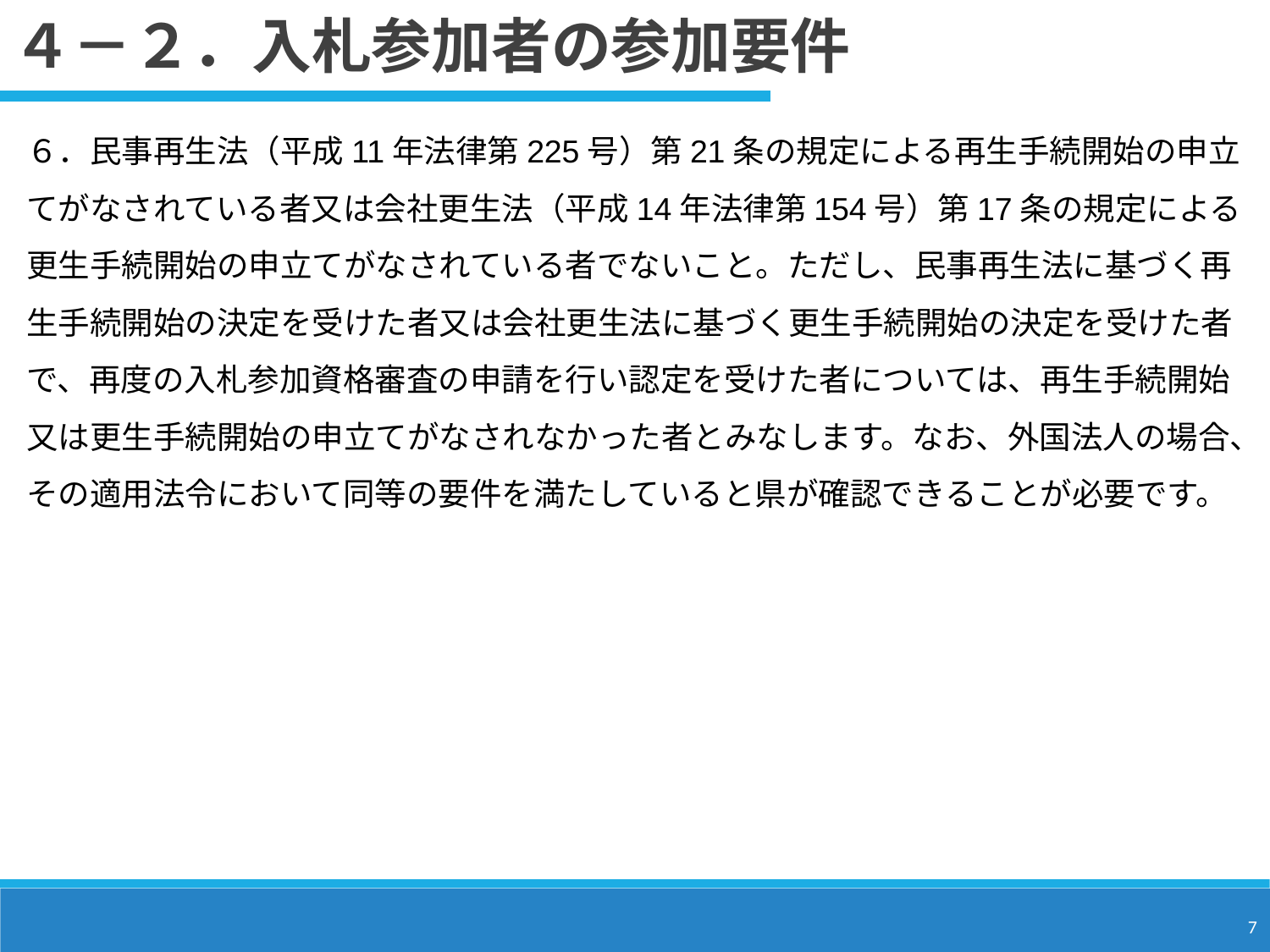

４－２．入札参加者の参加要件
６．民事再生法（平成11年法律第225号）第21条の規定による再生手続開始の申立てがなされている者又は会社更生法（平成14年法律第154号）第17条の規定による更生手続開始の申立てがなされている者でないこと。ただし、民事再生法に基づく再生手続開始の決定を受けた者又は会社更生法に基づく更生手続開始の決定を受けた者で、再度の入札参加資格審査の申請を行い認定を受けた者については、再生手続開始又は更生手続開始の申立てがなされなかった者とみなします。なお、外国法人の場合、その適用法令において同等の要件を満たしていると県が確認できることが必要です。
7